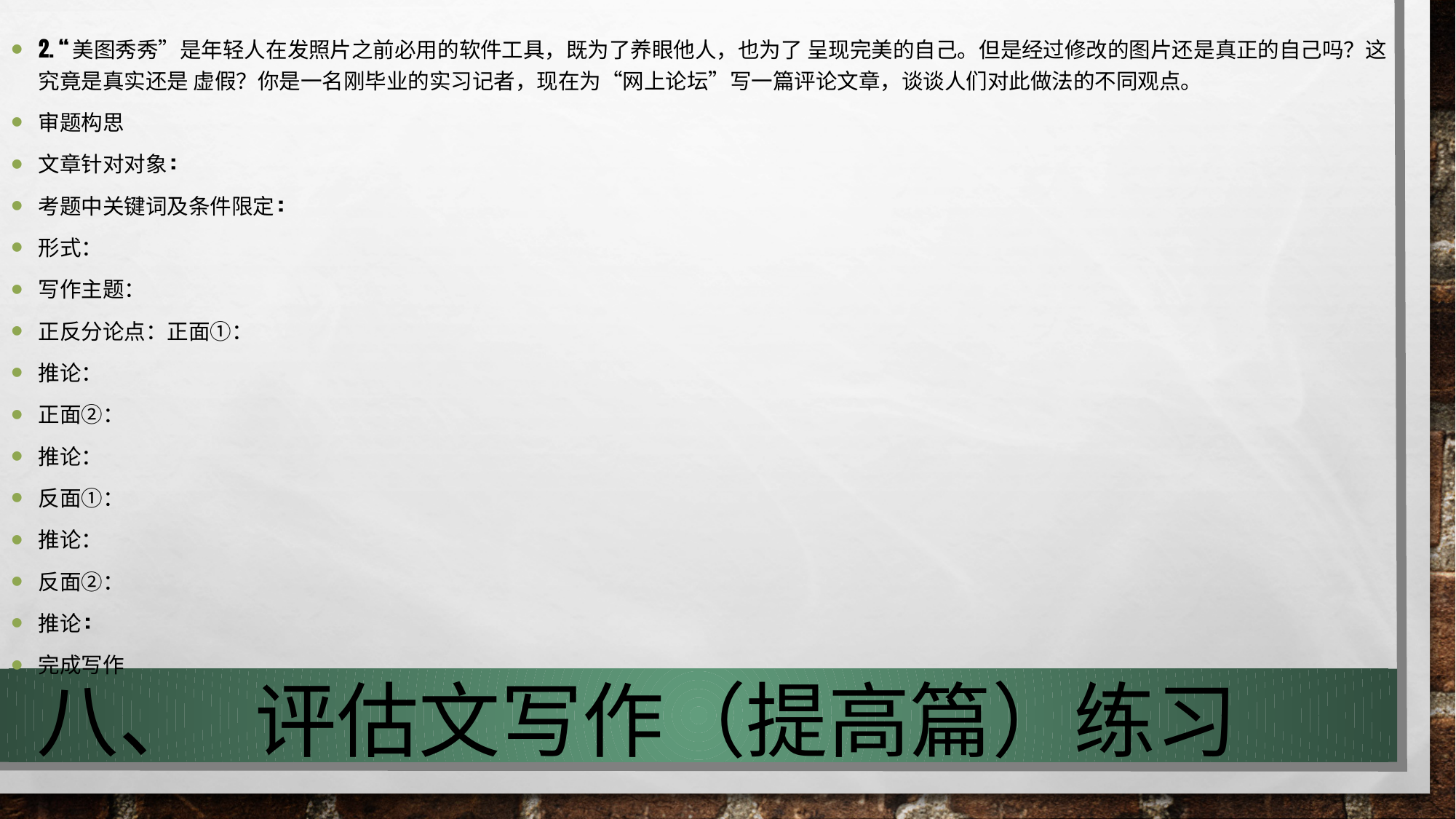

2. “美图秀秀”是年轻人在发照片之前必用的软件工具，既为了养眼他人，也为了 呈现完美的自己。但是经过修改的图片还是真正的自己吗？这究竟是真实还是 虚假？你是一名刚毕业的实习记者，现在为“网上论坛”写一篇评论文章，谈谈人们对此做法的不同观点。
审题构思
文章针对对象:
考题中关键词及条件限定:
形式：
写作主题：
正反分论点：正面①：
推论：
正面②：
推论：
反面①：
推论：
反面②：
推论:
完成写作
# 八、	评估文写作（提高篇）练习